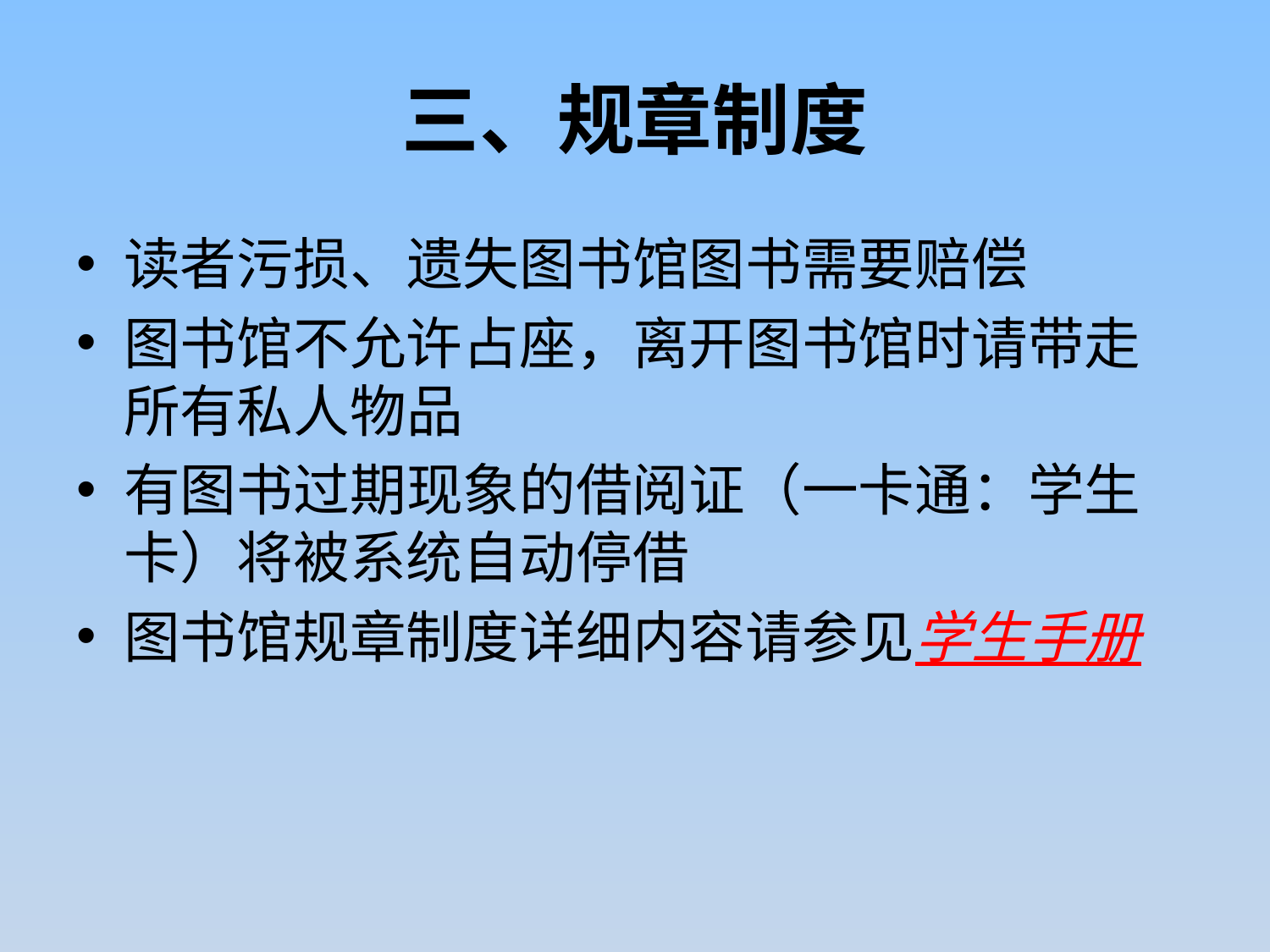

# 三、规章制度
读者污损、遗失图书馆图书需要赔偿
图书馆不允许占座，离开图书馆时请带走所有私人物品
有图书过期现象的借阅证（一卡通：学生卡）将被系统自动停借
图书馆规章制度详细内容请参见学生手册